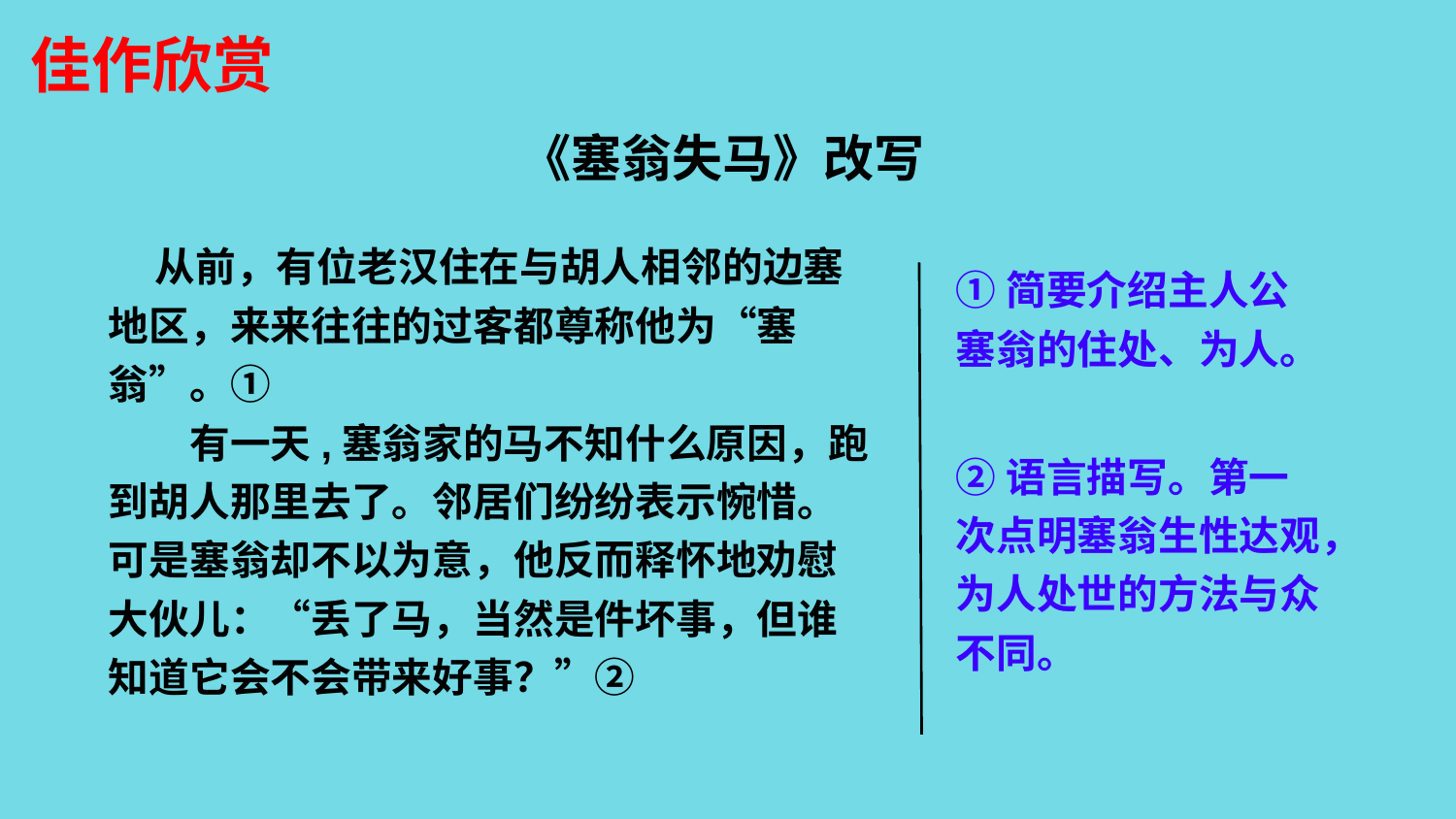

佳作欣赏
《塞翁失马》改写
    从前，有位老汉住在与胡人相邻的边塞地区，来来往往的过客都尊称他为“塞翁”。①
　　有一天,塞翁家的马不知什么原因，跑到胡人那里去了。邻居们纷纷表示惋惜。可是塞翁却不以为意，他反而释怀地劝慰大伙儿：“丢了马，当然是件坏事，但谁知道它会不会带来好事？”②
①简要介绍主人公塞翁的住处、为人。

②语言描写。第一次点明塞翁生性达观，为人处世的方法与众不同。